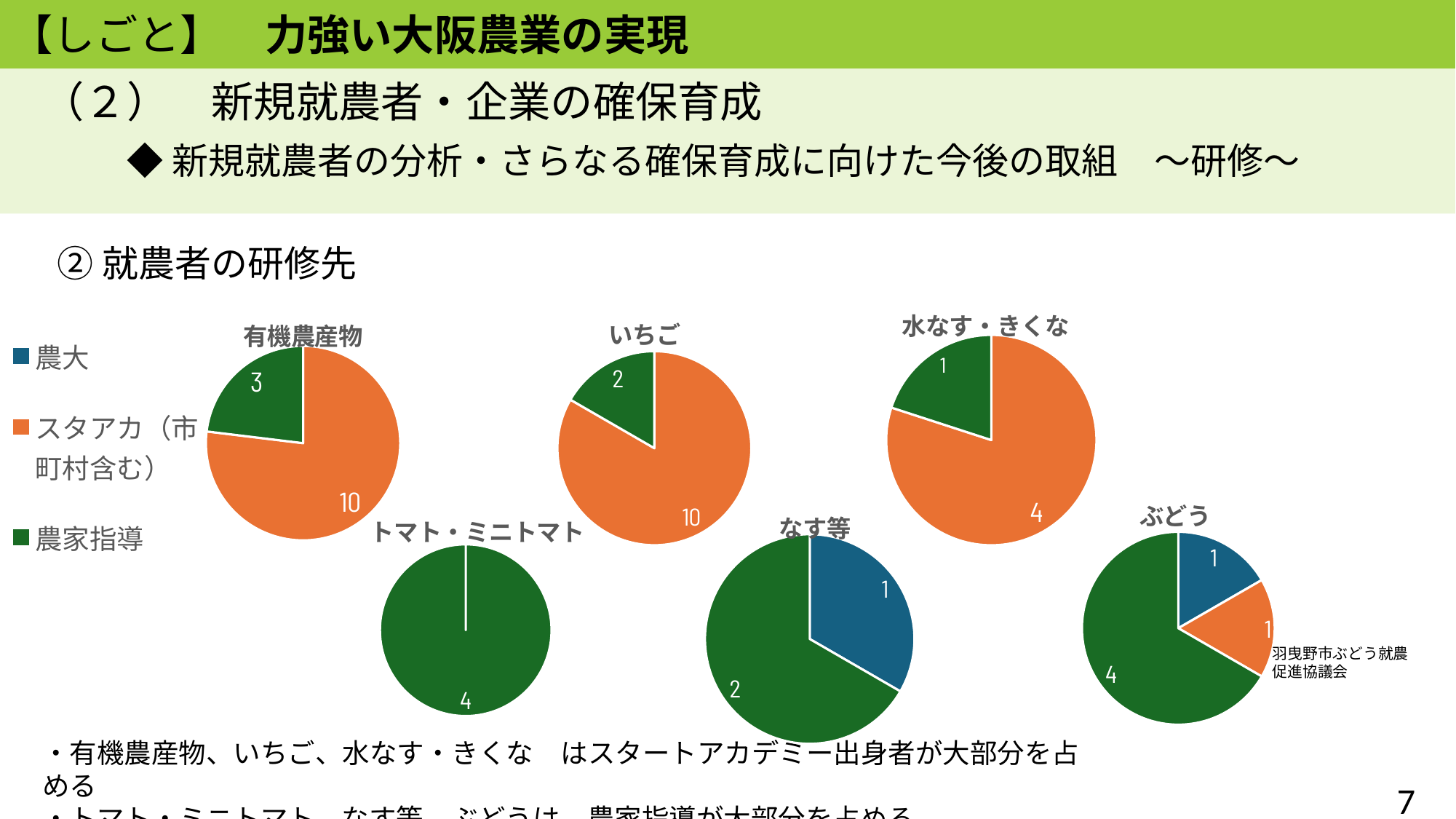

【しごと】　力強い大阪農業の実現

（２）　新規就農者・企業の確保育成
◆新規就農者の分析・さらなる確保育成に向けた今後の取組　～研修～
②就農者の研修先

### Chart:

| Category | いちご |
|---|---|
| 農大 | 0.0 |
| スタアカ（市町村含む） | 10.0 |
| 農家指導 | 2.0 |

### Chart:

| Category | 有機農産物 |
|---|---|
| 農大 | None |
| スタアカ（市町村含む） | 10.0 |
| 農家指導 | 3.0 |

### Chart:

| Category | 水なす・きくな |
|---|---|
| 農大 | None |
| スタアカ（市町村含む） | 4.0 |
| 農家指導 | 1.0 |

### Chart:

| Category | トマト・ミニトマト |
|---|---|
| 農大 | None |
| スタアカ（市町村含む） | None |
| 農家指導 | 4.0 |

### Chart:

| Category | なす等 |
|---|---|
| 農大 | 1.0 |
| スタアカ（市町村含む） | None |
| 農家指導 | 2.0 |

### Chart:

| Category | ぶどう |
|---|---|
| 農大 | 1.0 |
| スタアカ（市町村含む） | 1.0 |
| 農家指導 | 4.0 |
羽曳野市ぶどう就農
促進協議会
・有機農産物、いちご、水なす・きくな　はスタートアカデミー出身者が大部分を占める
・トマト・ミニトマト、なす等、ぶどうは、農家指導が大部分を占める
7